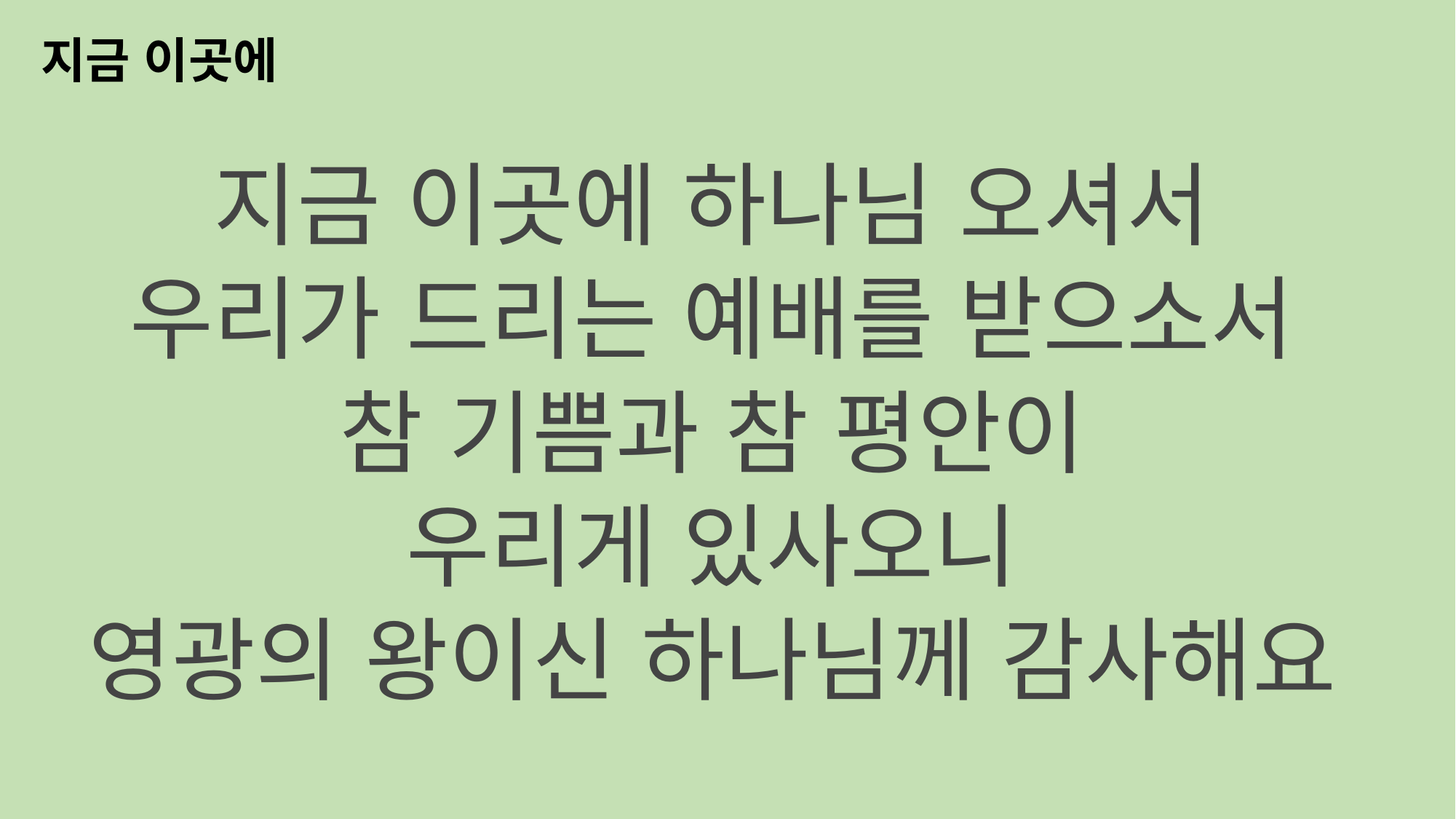

지금 이곳에
지금 이곳에 하나님 오셔서
우리가 드리는 예배를 받으소서
참 기쁨과 참 평안이
우리게 있사오니
영광의 왕이신 하나님께 감사해요